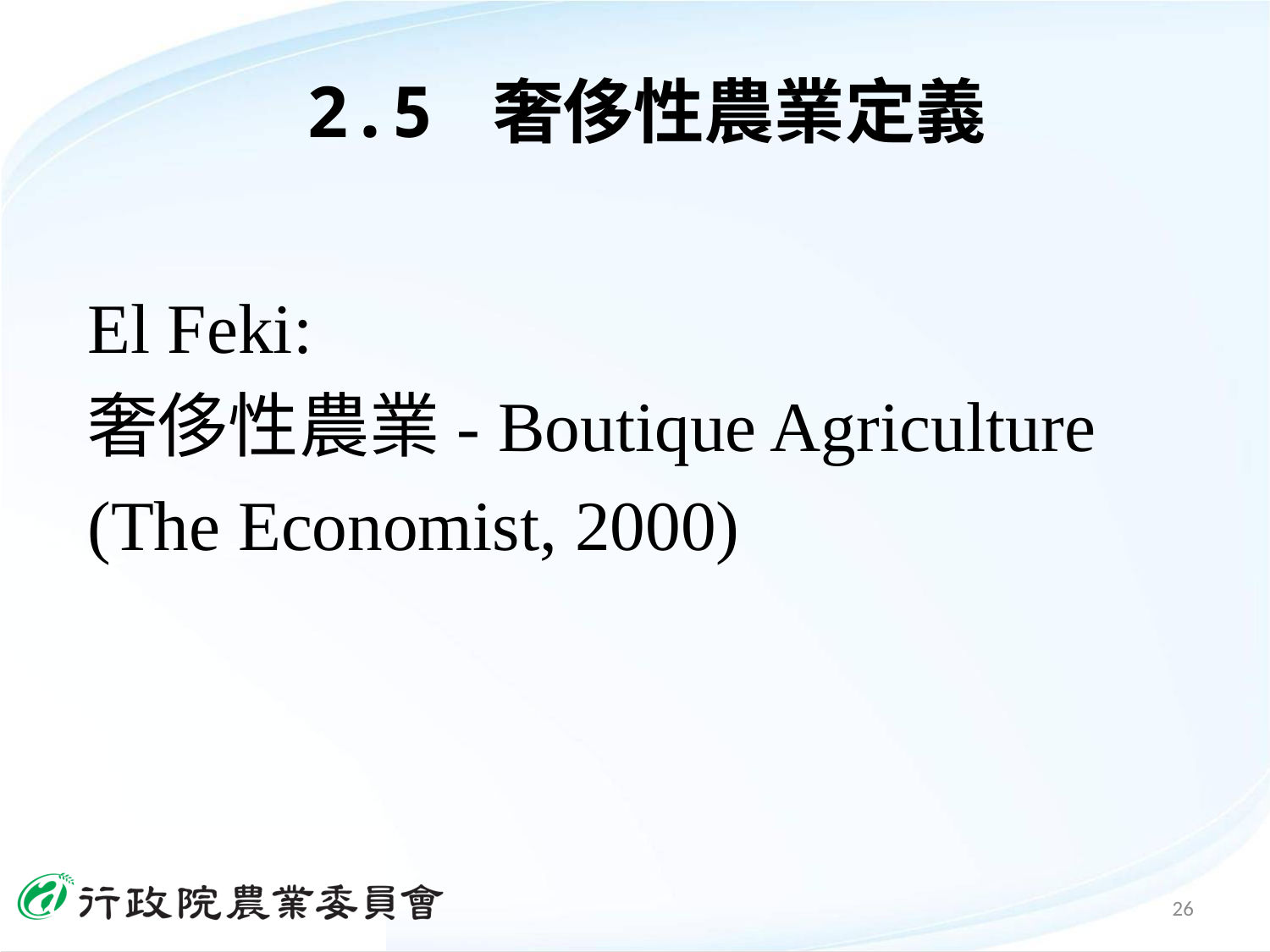

# 2.5 奢侈性農業定義
El Feki:
奢侈性農業- Boutique Agriculture
(The Economist, 2000)

26